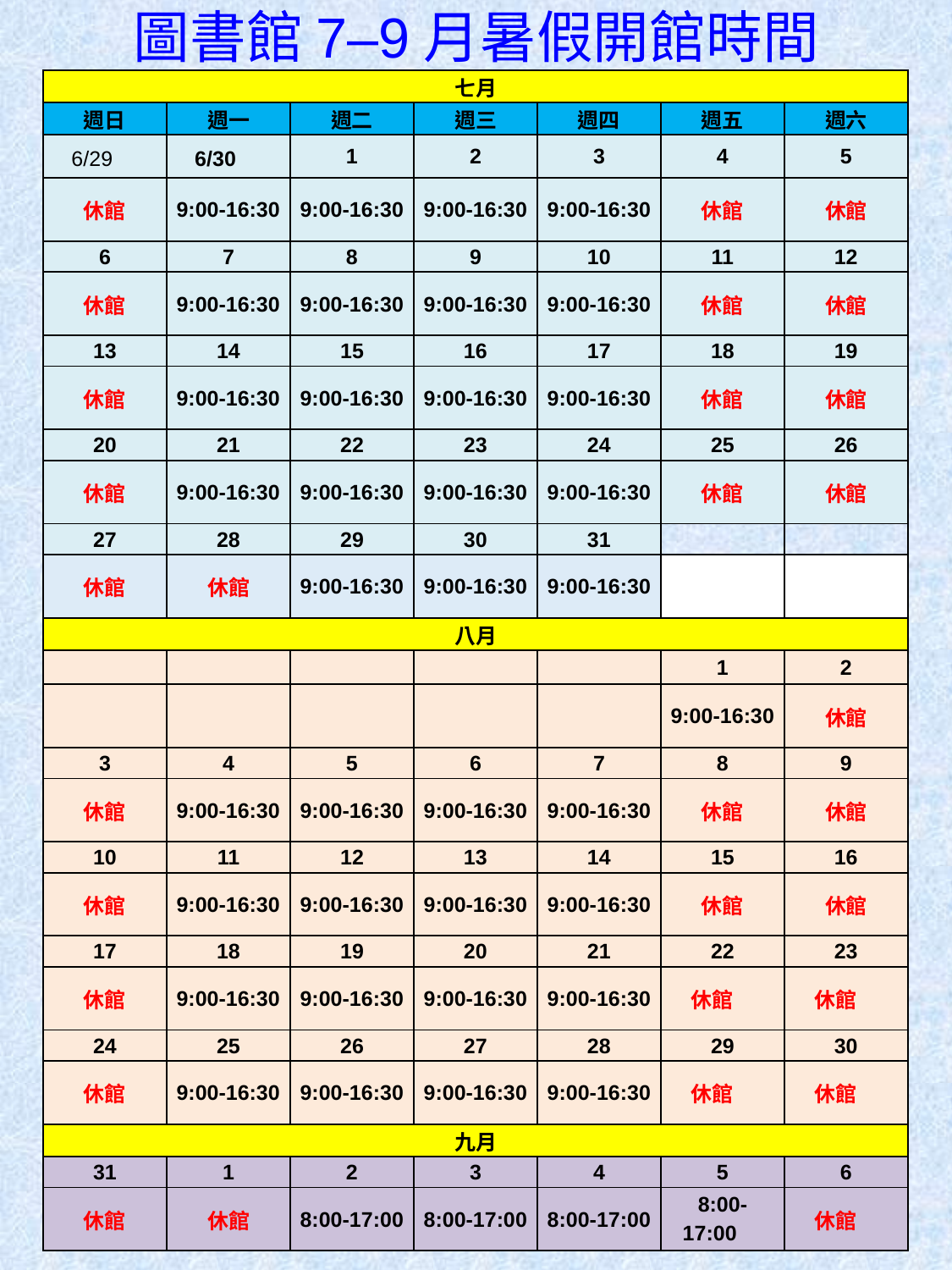

圖書館7‒9月暑假開館時間
| 七月 |  |  |  |  |  |  |
| --- | --- | --- | --- | --- | --- | --- |
| 週日 | 週一 | 週二 | 週三 | 週四 | 週五 | 週六 |
| 6/29 | 6/30 | 1 | 2 | 3 | 4 | 5 |
| 休館 | 9:00-16:30 | 9:00-16:30 | 9:00-16:30 | 9:00-16:30 | 休館 | 休館 |
| 6 | 7 | 8 | 9 | 10 | 11 | 12 |
| 休館 | 9:00-16:30 | 9:00-16:30 | 9:00-16:30 | 9:00-16:30 | 休館 | 休館 |
| 13 | 14 | 15 | 16 | 17 | 18 | 19 |
| 休館 | 9:00-16:30 | 9:00-16:30 | 9:00-16:30 | 9:00-16:30 | 休館 | 休館 |
| 20 | 21 | 22 | 23 | 24 | 25 | 26 |
| 休館 | 9:00-16:30 | 9:00-16:30 | 9:00-16:30 | 9:00-16:30 | 休館 | 休館 |
| 27 | 28 | 29 | 30 | 31 |  |  |
| 休館 | 休館 | 9:00-16:30 | 9:00-16:30 | 9:00-16:30 |  |  |
| 八月 |  |  |  |  |  |  |
|  |  |  |  |  | 1 | 2 |
|  |  |  |  |  | 9:00-16:30 | 休館 |
| 3 | 4 | 5 | 6 | 7 | 8 | 9 |
| 休館 | 9:00-16:30 | 9:00-16:30 | 9:00-16:30 | 9:00-16:30 | 休館 | 休館 |
| 10 | 11 | 12 | 13 | 14 | 15 | 16 |
| 休館 | 9:00-16:30 | 9:00-16:30 | 9:00-16:30 | 9:00-16:30 | 休館 | 休館 |
| 17 | 18 | 19 | 20 | 21 | 22 | 23 |
| 休館 | 9:00-16:30 | 9:00-16:30 | 9:00-16:30 | 9:00-16:30 | 休館 | 休館 |
| 24 | 25 | 26 | 27 | 28 | 29 | 30 |
| 休館 | 9:00-16:30 | 9:00-16:30 | 9:00-16:30 | 9:00-16:30 | 休館 | 休館 |
| 九月 |  |  |  |  |  |  |
| 31 | 1 | 2 | 3 | 4 | 5 | 6 |
| 休館 | 休館 | 8:00-17:00 | 8:00-17:00 | 8:00-17:00 | 8:00-17:00 | 休館 |

|  |
| --- |